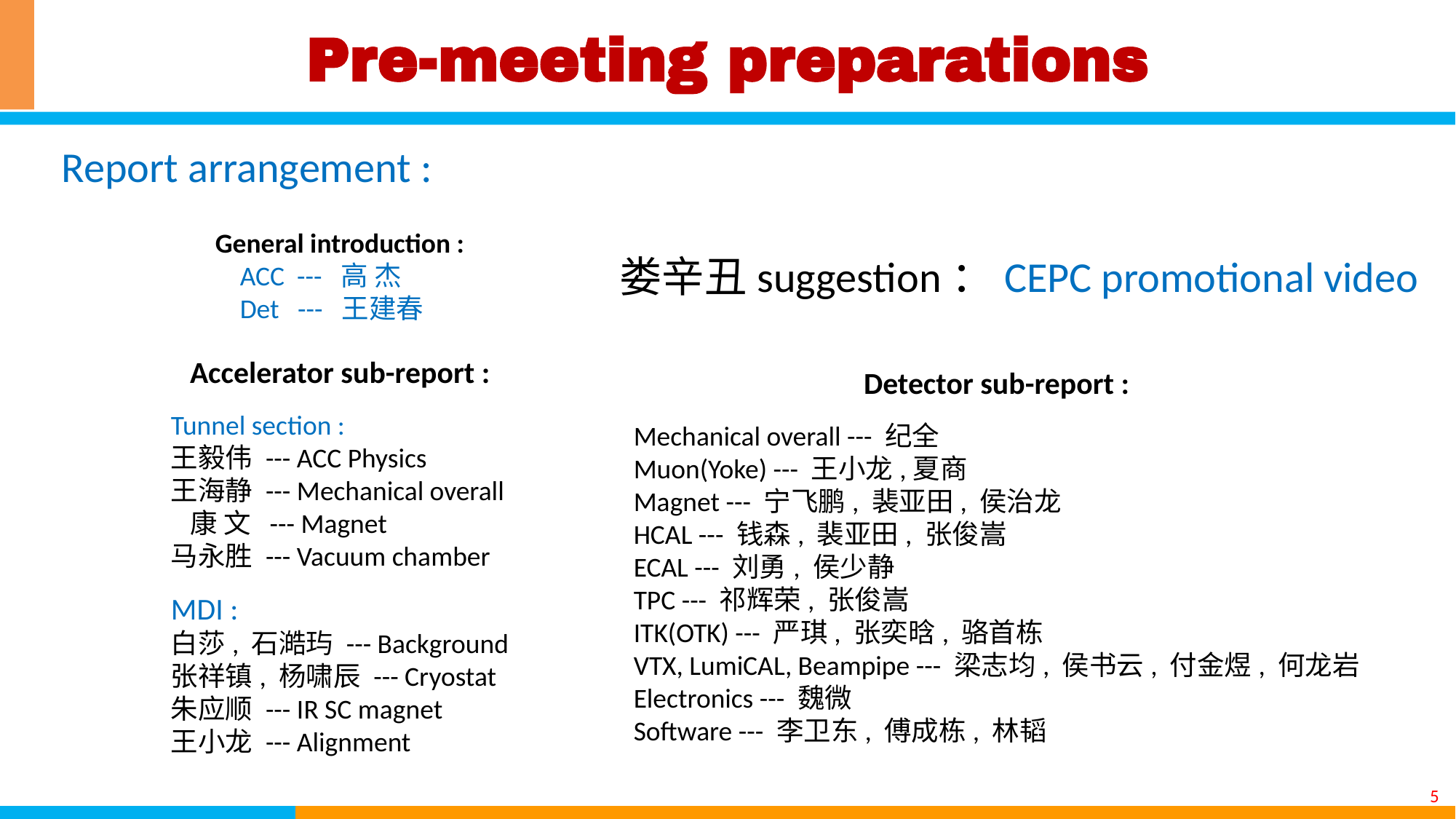

# Pre-meeting preparations
Report arrangement :
General introduction :
    ACC  ---  高 杰
    Det   ---  王建春
娄辛丑suggestion：CEPC promotional video
Accelerator sub-report :

Tunnel section :
王毅伟 --- ACC Physics
王海静 --- Mechanical overall
  康 文  --- Magnet
马永胜 --- Vacuum chamber

MDI :
白莎, 石澔玙 --- Background
张祥镇, 杨啸辰 --- Cryostat
朱应顺 --- IR SC magnet
王小龙 --- Alignment
Detector sub-report :

Mechanical overall --- 纪全
Muon(Yoke) --- 王小龙,夏商
Magnet --- 宁飞鹏, 裴亚田, 侯治龙
HCAL --- 钱森, 裴亚田, 张俊嵩
ECAL --- 刘勇, 侯少静
TPC --- 祁辉荣, 张俊嵩
ITK(OTK) --- 严琪, 张奕晗, 骆首栋
VTX, LumiCAL, Beampipe --- 梁志均, 侯书云, 付金煜, 何龙岩
Electronics --- 魏微
Software --- 李卫东, 傅成栋, 林韬
5